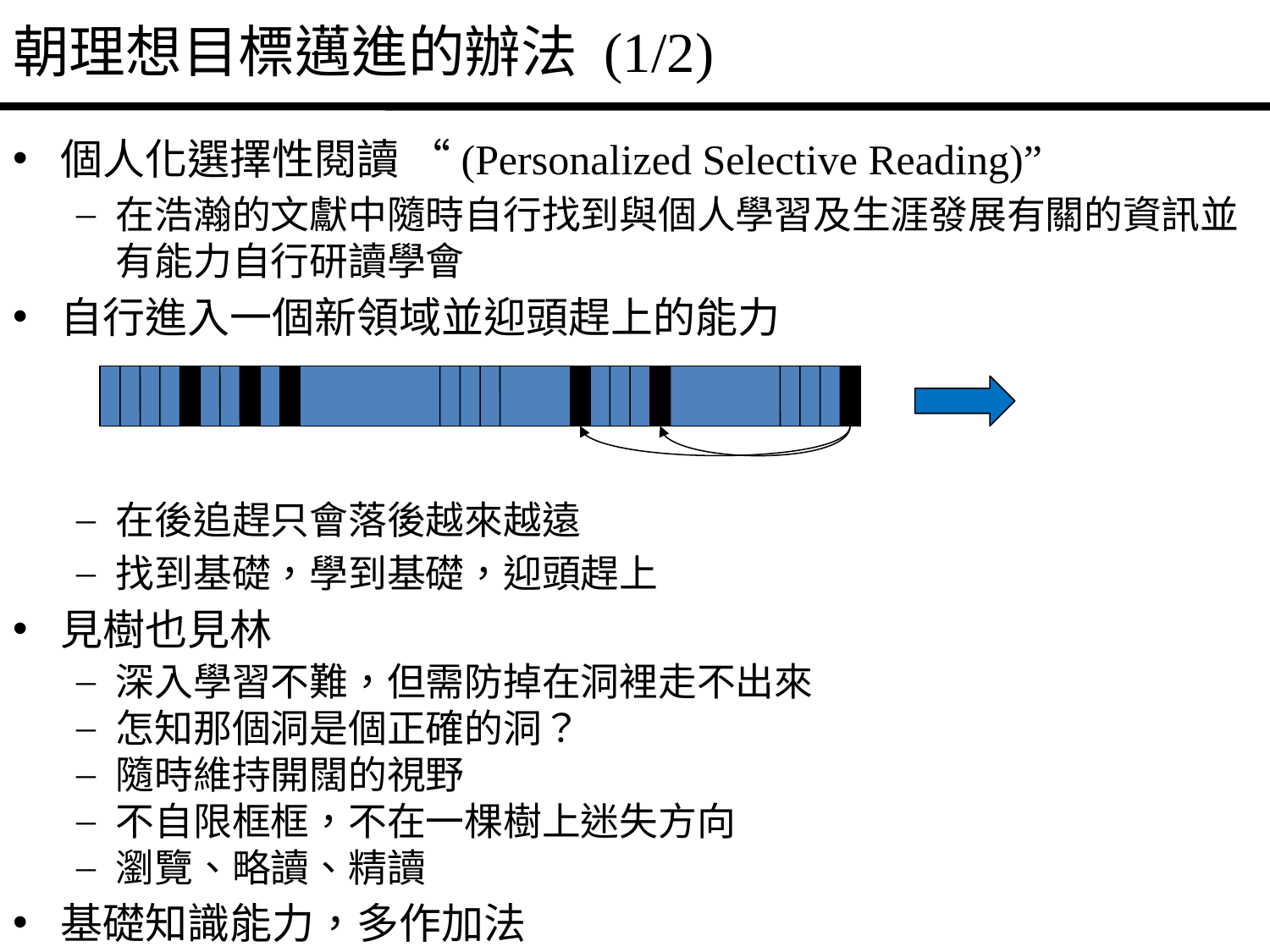

# 朝理想目標邁進的辦法 (1/2)
個人化選擇性閱讀 “(Personalized Selective Reading)”
在浩瀚的文獻中隨時自行找到與個人學習及生涯發展有關的資訊並有能力自行研讀學會
自行進入一個新領域並迎頭趕上的能力

在後追趕只會落後越來越遠
找到基礎，學到基礎，迎頭趕上
見樹也見林
深入學習不難，但需防掉在洞裡走不出來
怎知那個洞是個正確的洞？
隨時維持開闊的視野
不自限框框，不在一棵樹上迷失方向
瀏覽、略讀、精讀
基礎知識能力，多作加法